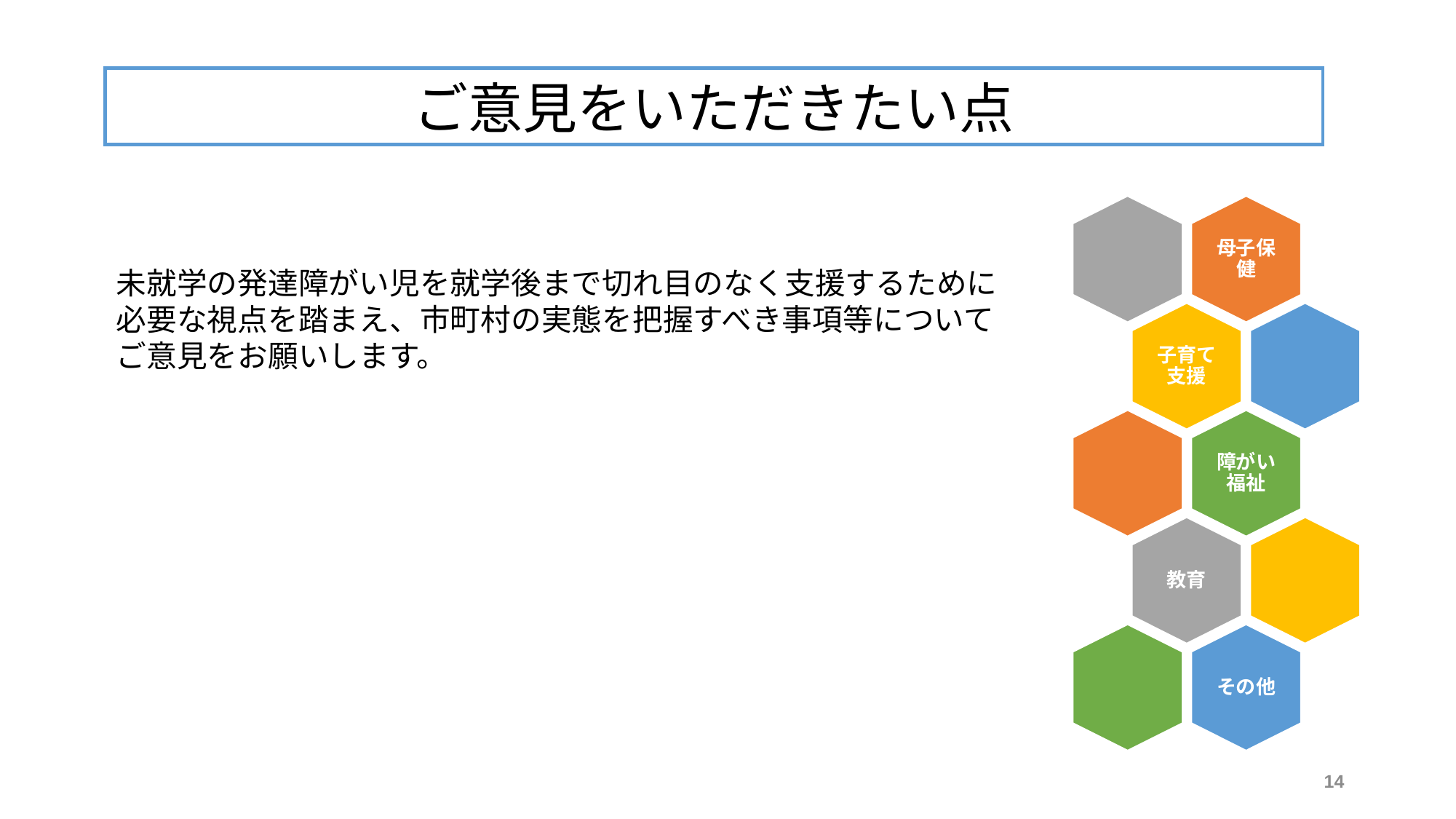

ご意見をいただきたい点
母子保健

子育て支援

障がい福祉

教育

その他

未就学の発達障がい児を就学後まで切れ目のなく支援するために必要な視点を踏まえ、市町村の実態を把握すべき事項等についてご意見をお願いします。
14